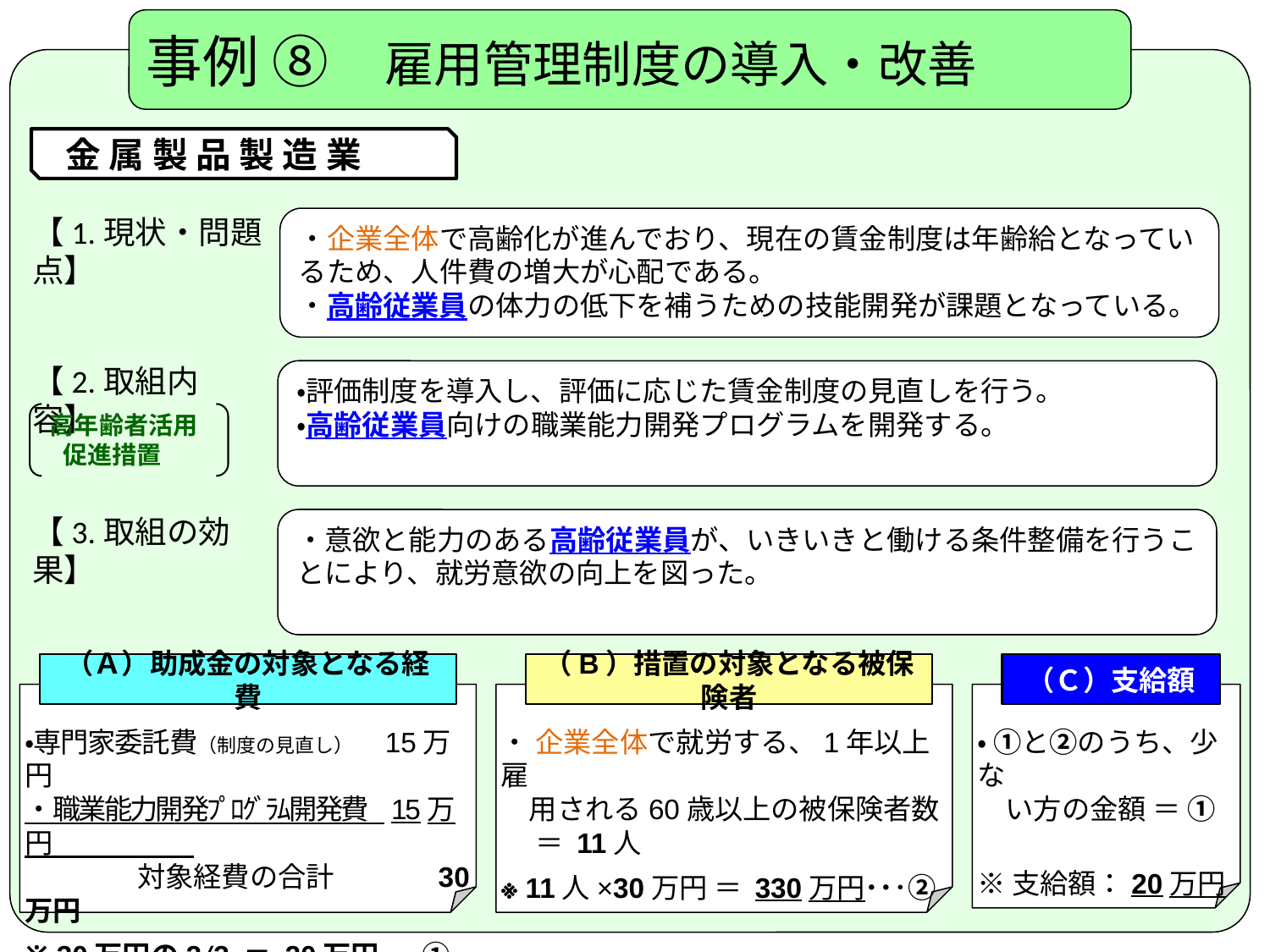

事例 ⑧　雇用管理制度の導入・改善
.
　 金 属 製 品 製 造 業
【1.現状・問題点】
・企業全体で高齢化が進んでおり、現在の賃金制度は年齢給となっているため、人件費の増大が心配である。
・高齢従業員の体力の低下を補うための技能開発が課題となっている。
【2.取組内容】
・評価制度を導入し、評価に応じた賃金制度の見直しを行う。
・高齢従業員向けの職業能力開発プログラムを開発する。
高年齢者活用
　 促進措置

【3.取組の効果】
・意欲と能力のある高齢従業員が、いきいきと働ける条件整備を行うことにより、就労意欲の向上を図った。
（Ａ）助成金の対象となる経費
（B）措置の対象となる被保険者
（Ｃ）支給額

・専門家委託費（制度の見直し）      15万円
・職業能力開発ﾌﾟﾛｸﾞﾗﾑ開発費    15万円
　　　　対象経費の合計　　　  30万円

※ 30万円の2/3 ＝ 20万円･･･①

・ 企業全体で就労する、1年以上雇
　用される60歳以上の被保険者数
　 ＝ 11人

※ 11人×30万円 ＝ 330万円･･･②

・ ①と②のうち、少な
　い方の金額 ＝ ①

※支給額：20万円